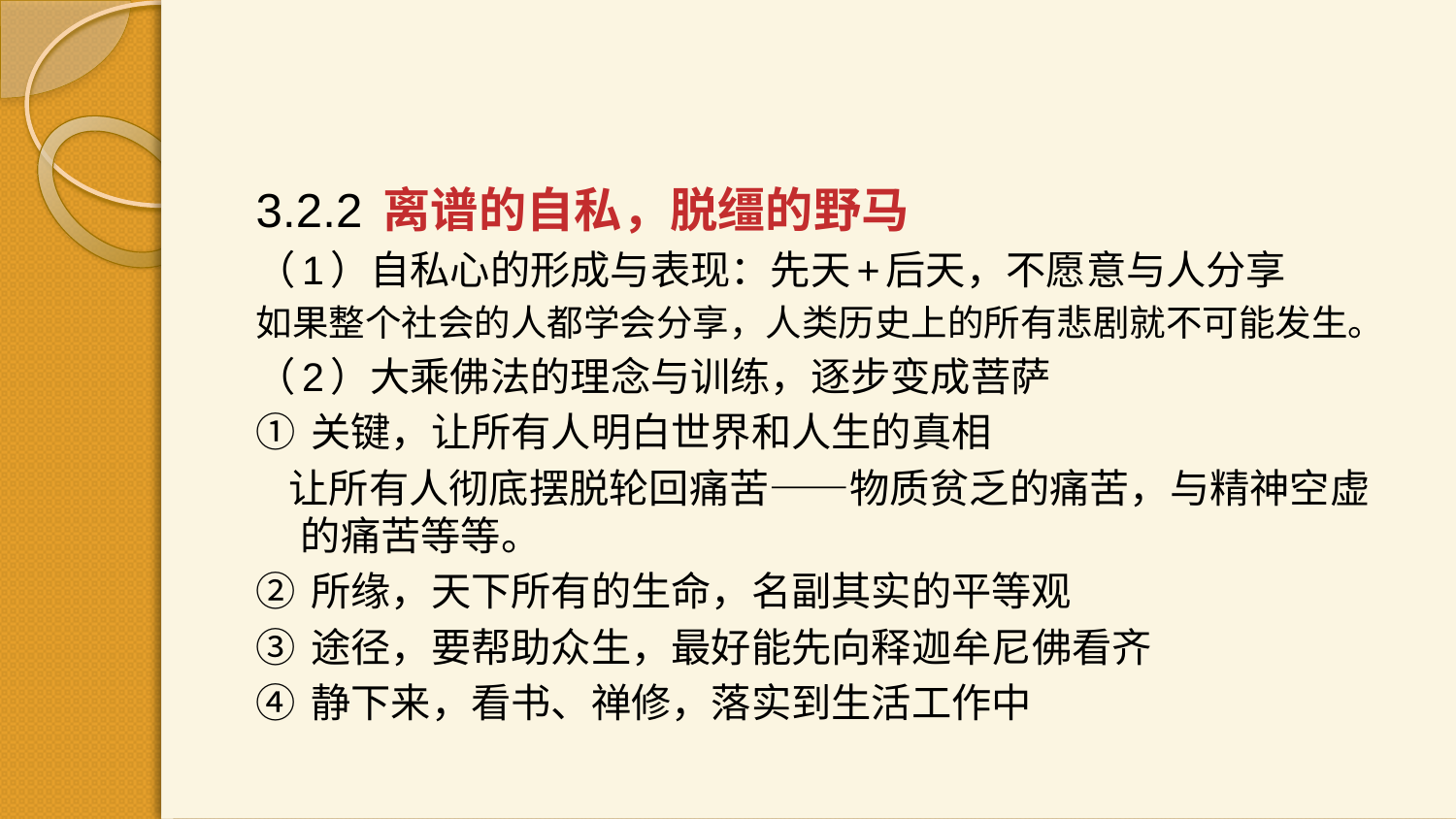

#
3.2.2 离谱的自私，脱缰的野马
（1）自私心的形成与表现：先天+后天，不愿意与人分享
如果整个社会的人都学会分享，人类历史上的所有悲剧就不可能发生。
（2）大乘佛法的理念与训练，逐步变成菩萨
① 关键，让所有人明白世界和人生的真相
   让所有人彻底摆脱轮回痛苦——物质贫乏的痛苦，与精神空虚的痛苦等等。
② 所缘，天下所有的生命，名副其实的平等观
③ 途径，要帮助众生，最好能先向释迦牟尼佛看齐
④ 静下来，看书、禅修，落实到生活工作中